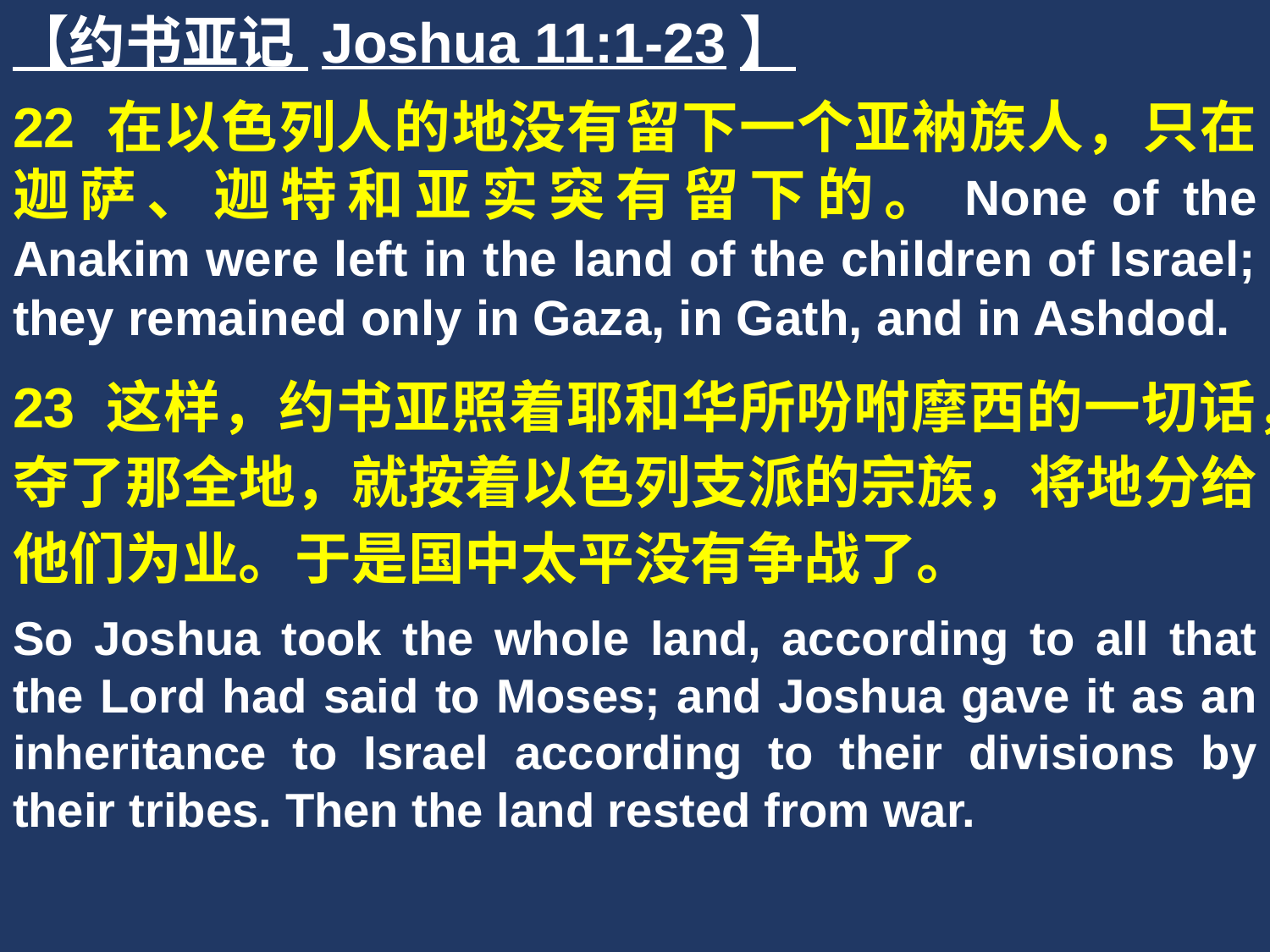

【约书亚记 Joshua 11:1-23】
22 在以色列人的地没有留下一个亚衲族人，只在迦萨、迦特和亚实突有留下的。None of the Anakim were left in the land of the children of Israel; they remained only in Gaza, in Gath, and in Ashdod.
23 这样，约书亚照着耶和华所吩咐摩西的一切话，夺了那全地，就按着以色列支派的宗族，将地分给他们为业。于是国中太平没有争战了。
So Joshua took the whole land, according to all that the Lord had said to Moses; and Joshua gave it as an inheritance to Israel according to their divisions by their tribes. Then the land rested from war.